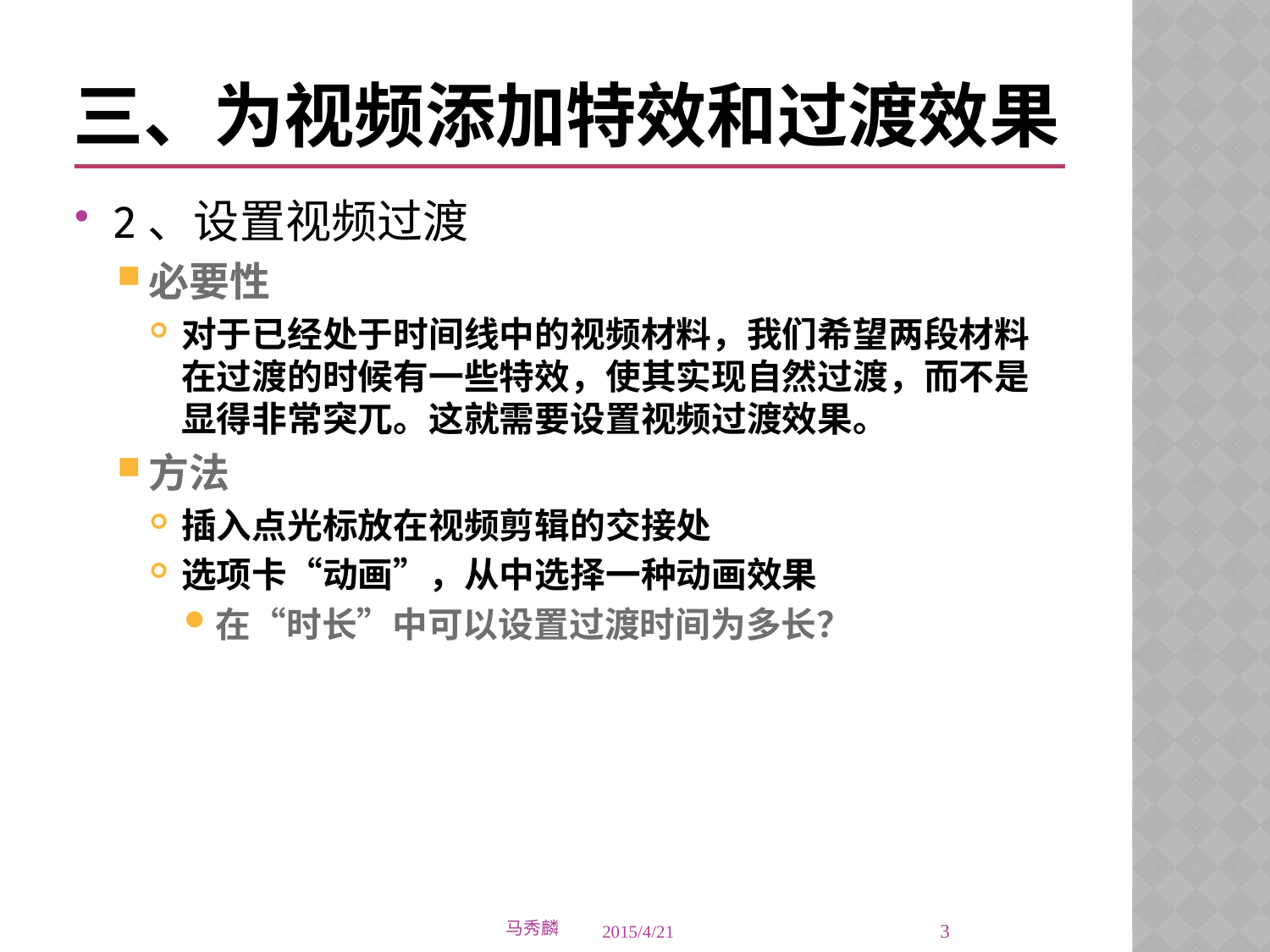

# 三、为视频添加特效和过渡效果
2、设置视频过渡
必要性
对于已经处于时间线中的视频材料，我们希望两段材料在过渡的时候有一些特效，使其实现自然过渡，而不是显得非常突兀。这就需要设置视频过渡效果。
方法
插入点光标放在视频剪辑的交接处
选项卡“动画”，从中选择一种动画效果
在“时长”中可以设置过渡时间为多长？
3
马秀麟
2015/4/21